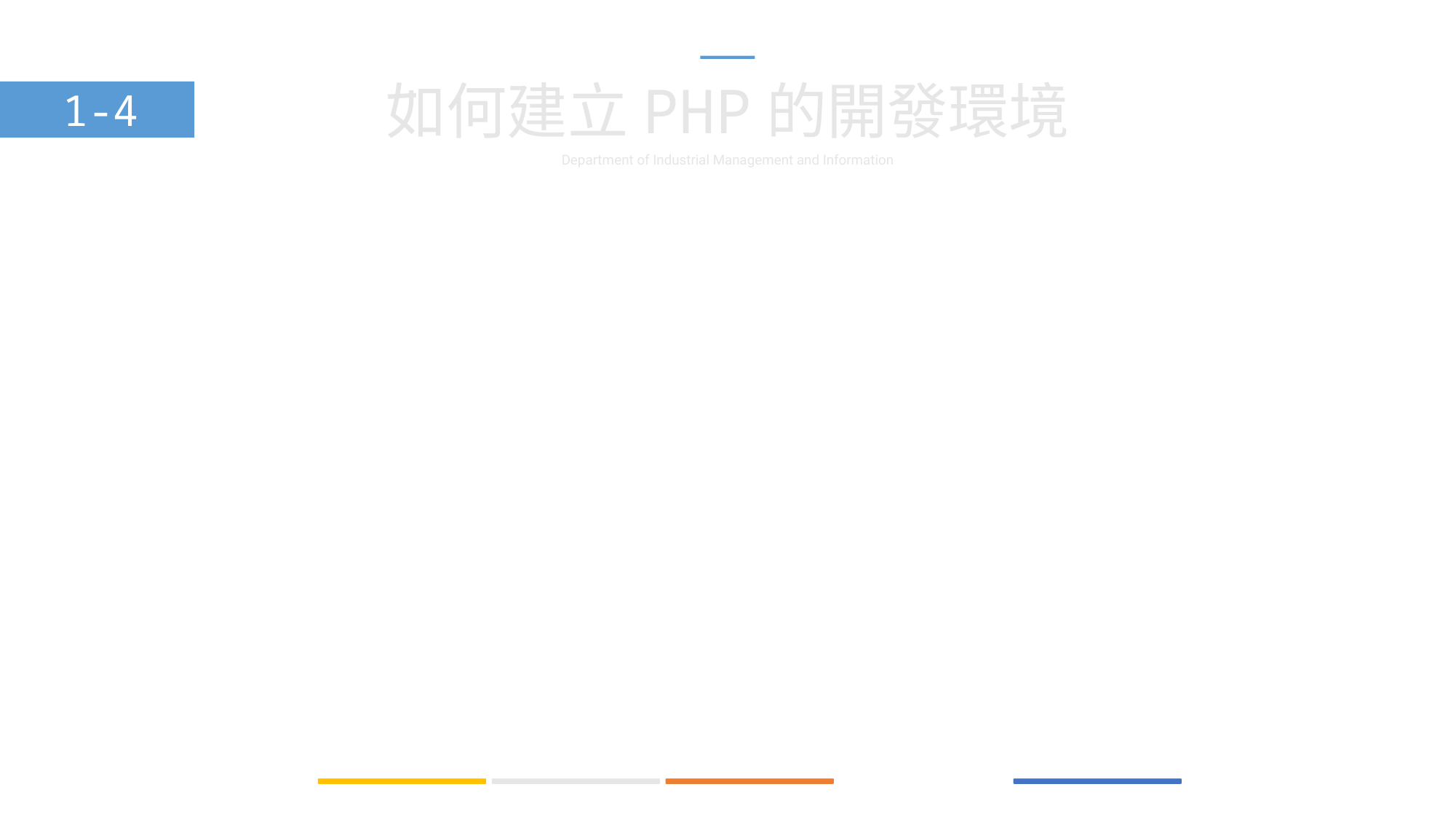

如何建立PHP的開發環境
1-4
PHP是一種伺服端網頁技術，因為目前的Web網站大都是搭配資料庫系統的網頁資料庫，所以在Windows作業系統建立的PHP開發環境（正確的說是執行環境），需要同時安裝Web伺服器、PHP和資料庫系統。